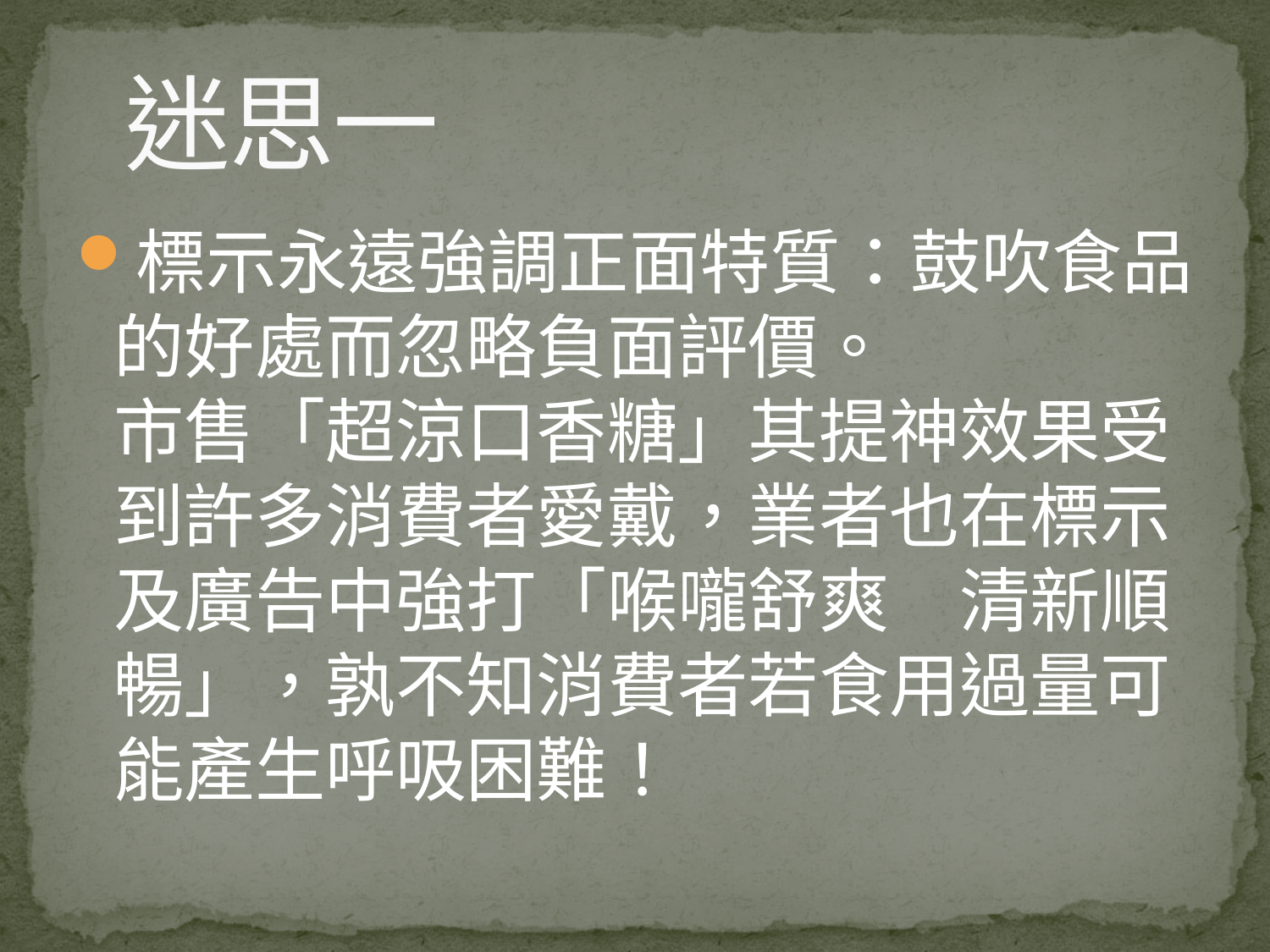

# 迷思一
標示永遠強調正面特質：鼓吹食品的好處而忽略負面評價。
市售「超涼口香糖」其提神效果受到許多消費者愛戴，業者也在標示及廣告中強打「喉嚨舒爽　清新順暢」，孰不知消費者若食用過量可能產生呼吸困難！